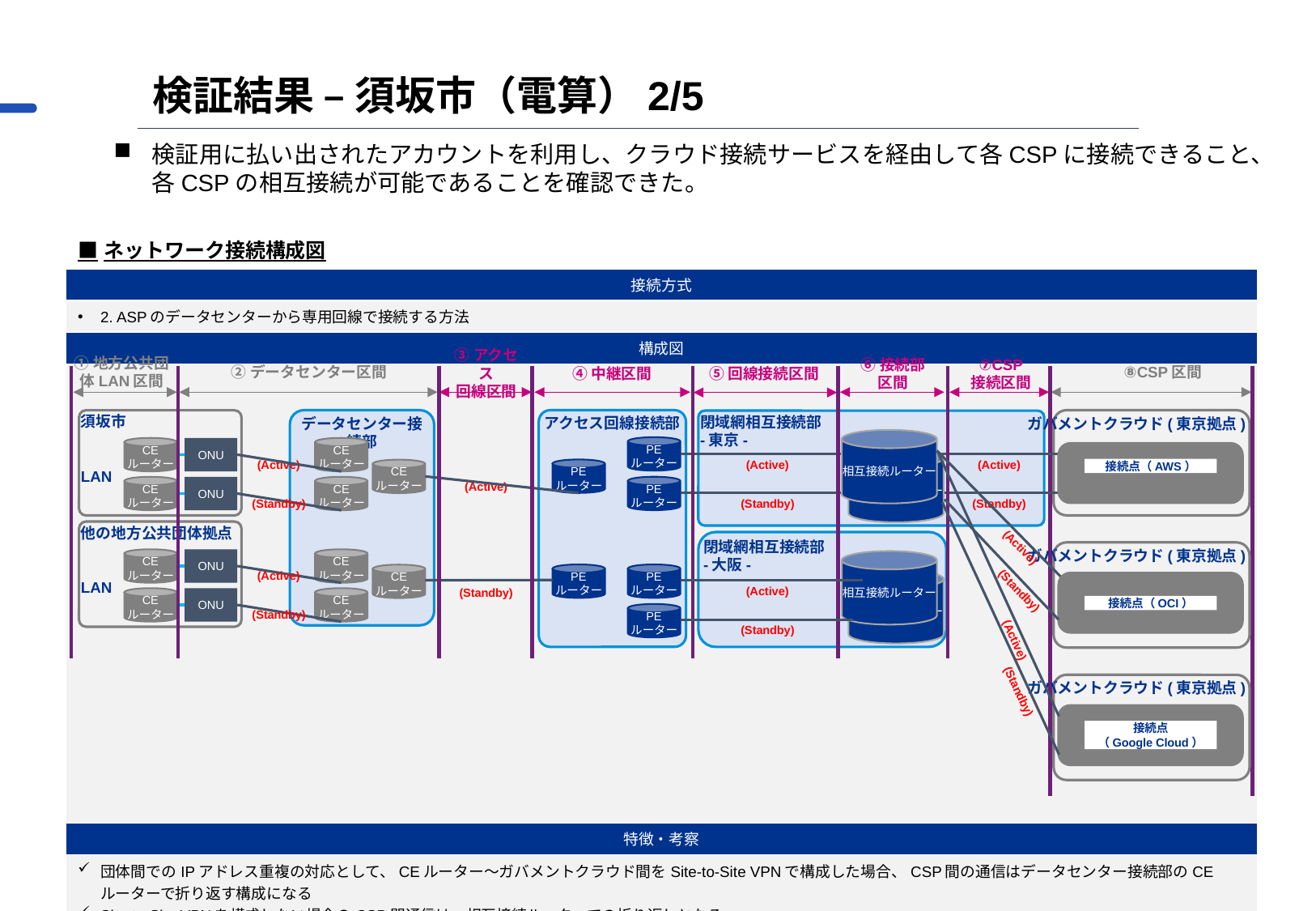

検証結果 – 須坂市（電算）2/5
検証用に払い出されたアカウントを利用し、クラウド接続サービスを経由して各CSPに接続できること、各CSPの相互接続が可能であることを確認できた。
| ■ネットワーク接続構成図 |
| --- |
| 接続方式 |
| 2. ASPのデータセンターから専用回線で接続する方法 |
| 構成図 |
|  |
| 特徴・考察 |
| 団体間でのIPアドレス重複の対応として、CEルーター～ガバメントクラウド間をSite-to-Site VPNで構成した場合、CSP間の通信はデータセンター接続部のCEルーターで折り返す構成になる Site-to-Site VPNを構成しない場合のCSP間通信は、相互接続ルーターでの折り返しとなる |
①地方公共団体LAN区間
②データセンター区間
⑧CSP区間
③アクセス
回線区間
④中継区間
⑤回線接続区間
⑥接続部
区間
⑦CSP
接続区間
データセンター接続部
ガバメントクラウド(東京拠点)
アクセス回線接続部
須坂市

LAN
閉域網相互接続部
-東京-
相互接続ルーター
PE
ルーター
CE
ルーター
ONU
CE
ルーター

相互接続ルーター
(Active)
(Active)
(Active)
接続点（AWS）
PE
ルーター
CE
ルーター
PE
ルーター
CE
ルーター
ONU
CE
ルーター
(Active)
(Standby)
(Standby)
(Standby)
他の地方公共団体拠点

LAN
閉域網相互接続部
-大阪-
(Active)
ガバメントクラウド(東京拠点)
CE
ルーター
ONU
CE
ルーター
相互接続ルーター
PE
ルーター
PE
ルーター
PE
ルーター
CE
ルーター
(Active)
相互接続ルーター

(Active)
(Standby)
(Standby)
CE
ルーター
ONU
CE
ルーター
接続点（OCI）
(Standby)
(Standby)
(Active)
ガバメントクラウド(東京拠点)
(Standby)

接続点
（Google Cloud）
53